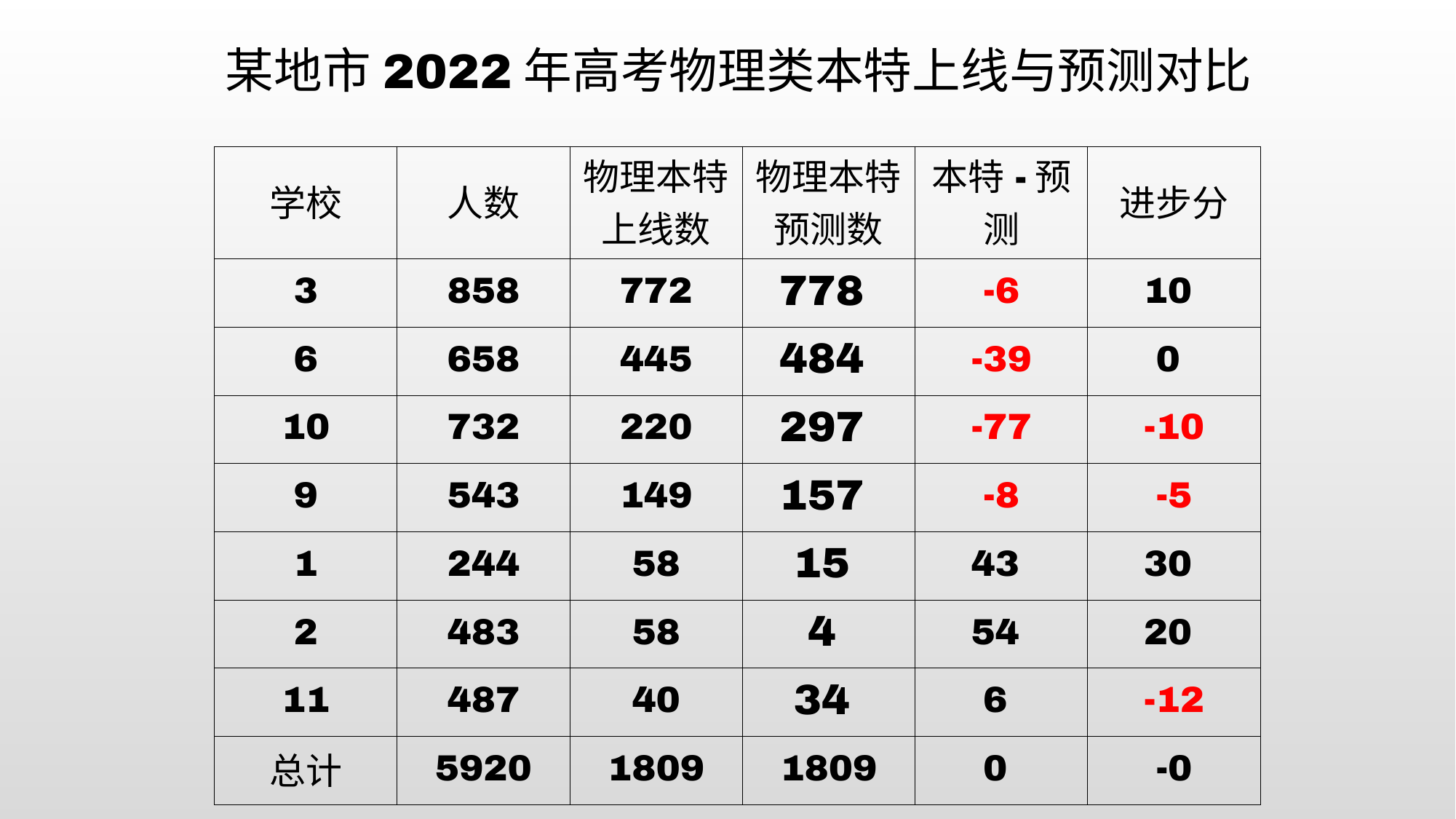

某地市2022年高考物理类本特上线与预测对比
| 学校 | 人数 | 物理本特上线数 | 物理本特预测数 | 本特-预测 | 进步分 |
| --- | --- | --- | --- | --- | --- |
| 3 | 858 | 772 | 778 | -6 | 10 |
| 6 | 658 | 445 | 484 | -39 | 0 |
| 10 | 732 | 220 | 297 | -77 | -10 |
| 9 | 543 | 149 | 157 | -8 | -5 |
| 1 | 244 | 58 | 15 | 43 | 30 |
| 2 | 483 | 58 | 4 | 54 | 20 |
| 11 | 487 | 40 | 34 | 6 | -12 |
| 总计 | 5920 | 1809 | 1809 | 0 | -0 |